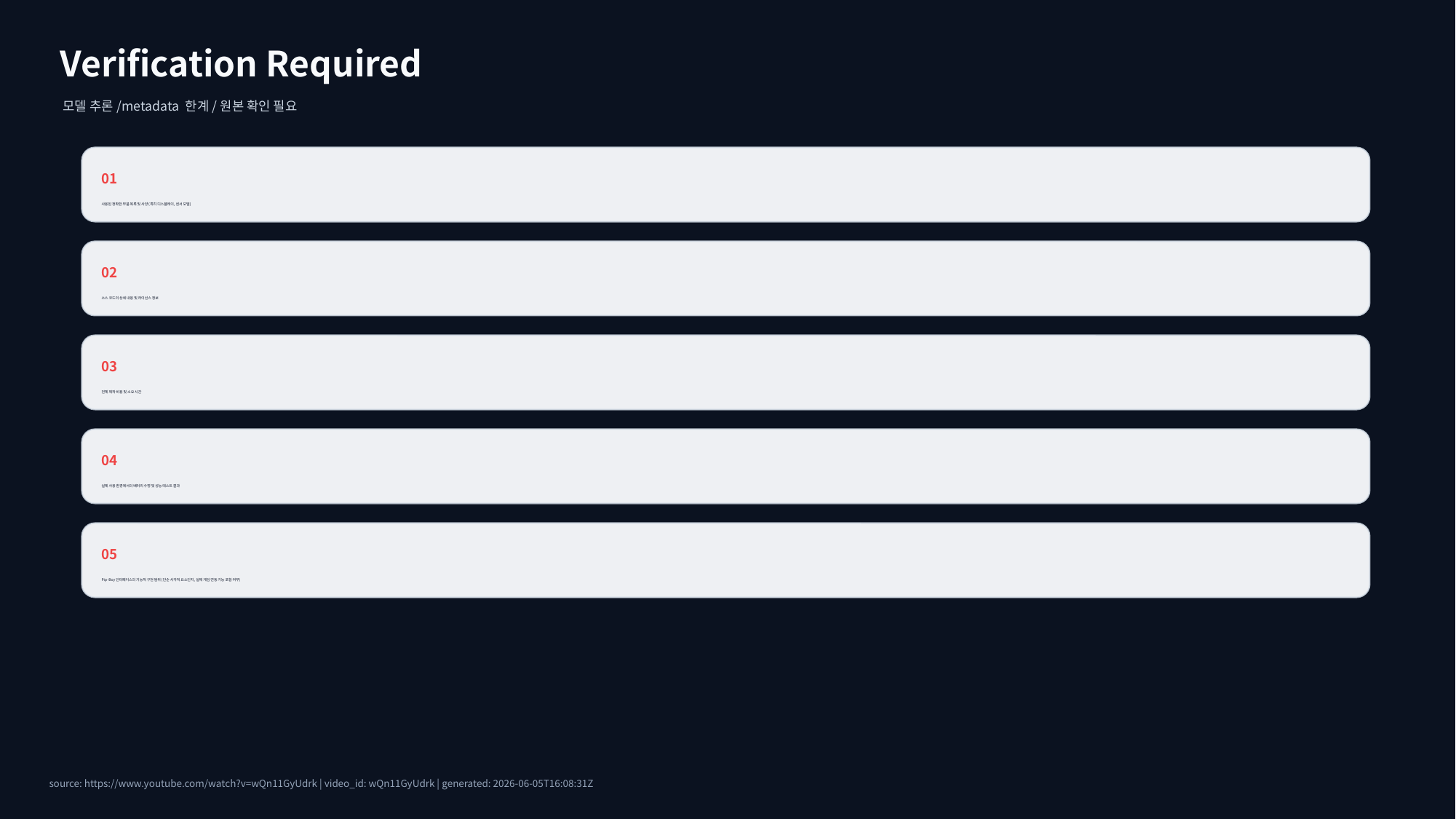

Verification Required
모델 추론/metadata 한계/원본 확인 필요

01
사용된 정확한 부품 목록 및 사양 (특히 디스플레이, 센서 모델)

02
소스 코드의 상세 내용 및 라이선스 정보

03
전체 제작 비용 및 소요 시간

04
실제 사용 환경에서의 배터리 수명 및 성능 테스트 결과

05
Pip-Boy 인터페이스의 기능적 구현 범위 (단순 시각적 요소인지, 실제 게임 연동 기능 포함 여부)
source: https://www.youtube.com/watch?v=wQn11GyUdrk | video_id: wQn11GyUdrk | generated: 2026-06-05T16:08:31Z